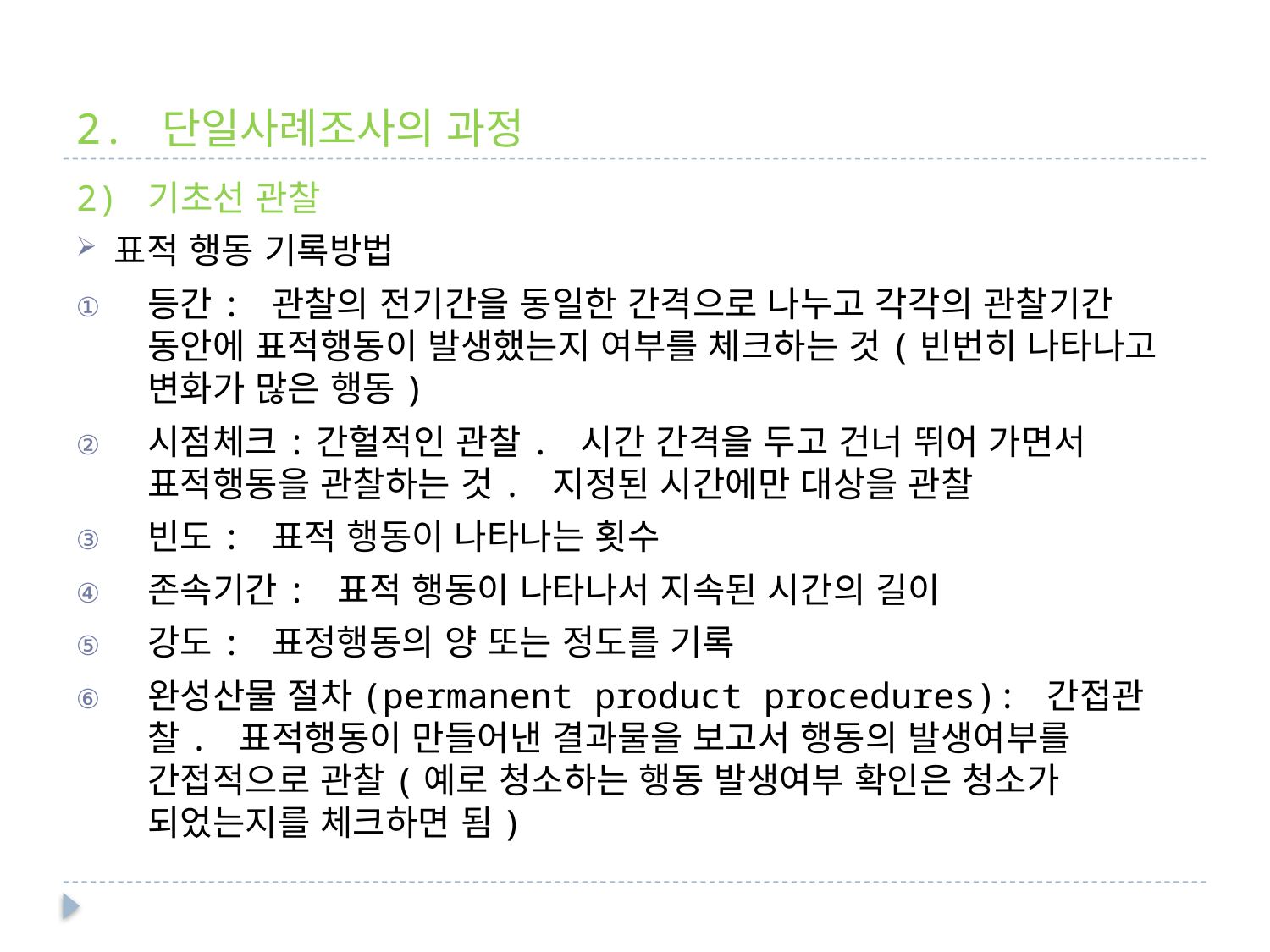

# 2. 단일사례조사의 과정
2) 기초선 관찰
표적 행동 기록방법
등간: 관찰의 전기간을 동일한 간격으로 나누고 각각의 관찰기간 동안에 표적행동이 발생했는지 여부를 체크하는 것(빈번히 나타나고 변화가 많은 행동)
시점체크:간헐적인 관찰. 시간 간격을 두고 건너 뛰어 가면서 표적행동을 관찰하는 것. 지정된 시간에만 대상을 관찰
빈도: 표적 행동이 나타나는 횟수
존속기간: 표적 행동이 나타나서 지속된 시간의 길이
강도: 표정행동의 양 또는 정도를 기록
완성산물 절차(permanent product procedures): 간접관찰. 표적행동이 만들어낸 결과물을 보고서 행동의 발생여부를 간접적으로 관찰(예로 청소하는 행동 발생여부 확인은 청소가 되었는지를 체크하면 됨)